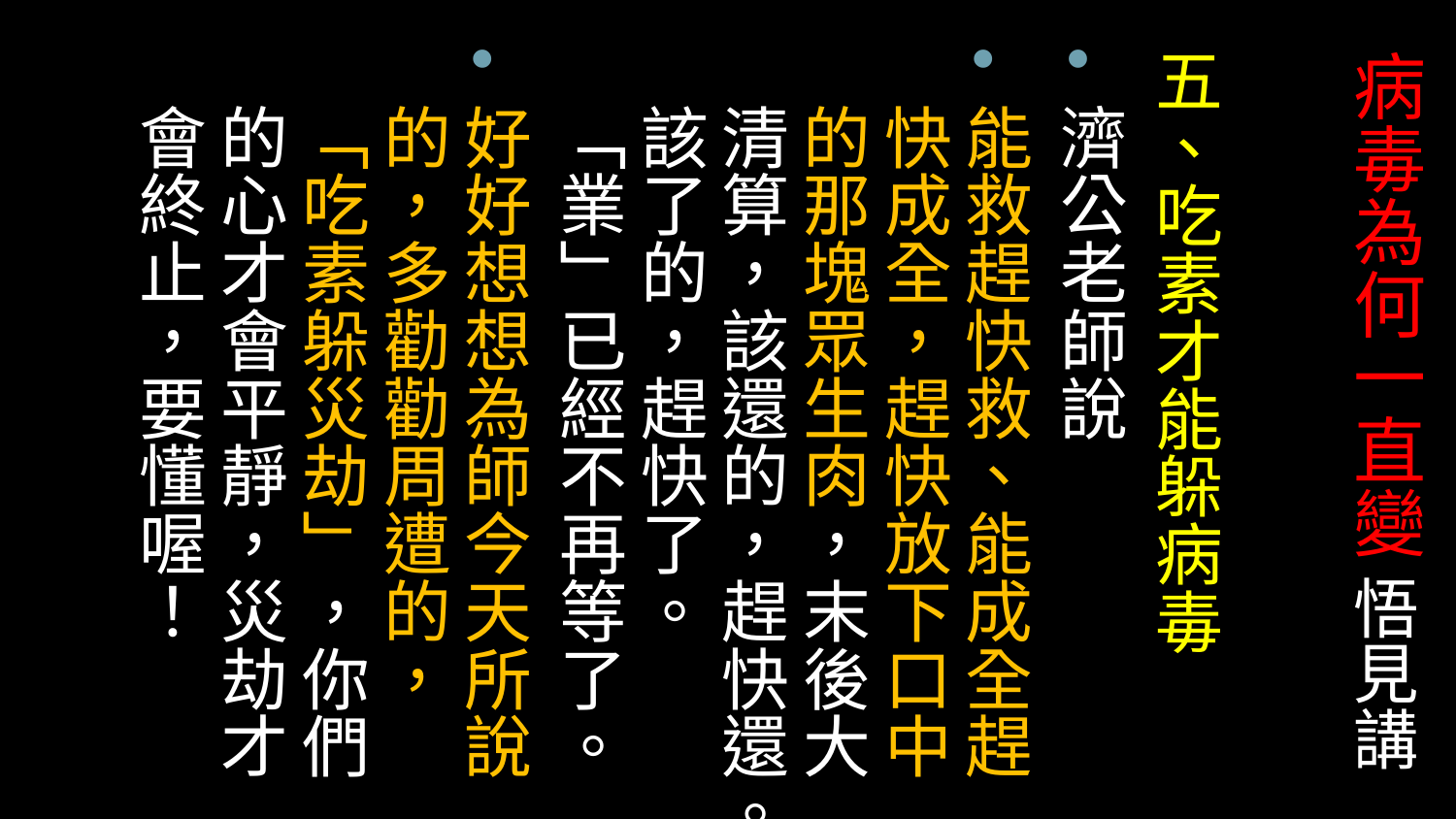

五、吃素才能躲病毒
濟公老師說
能救趕快救、能成全趕快成全，趕快放下口中的那塊眾生肉，末後大清算，該還的，趕快還。該了的，趕快了。「業」已經不再等了。
好好想想為師今天所說的，多勸勸周遭的，「吃素躲災劫」，你們的心才會平靜，災劫才會終止，要懂喔！

# 病毒為何一直變 悟見講